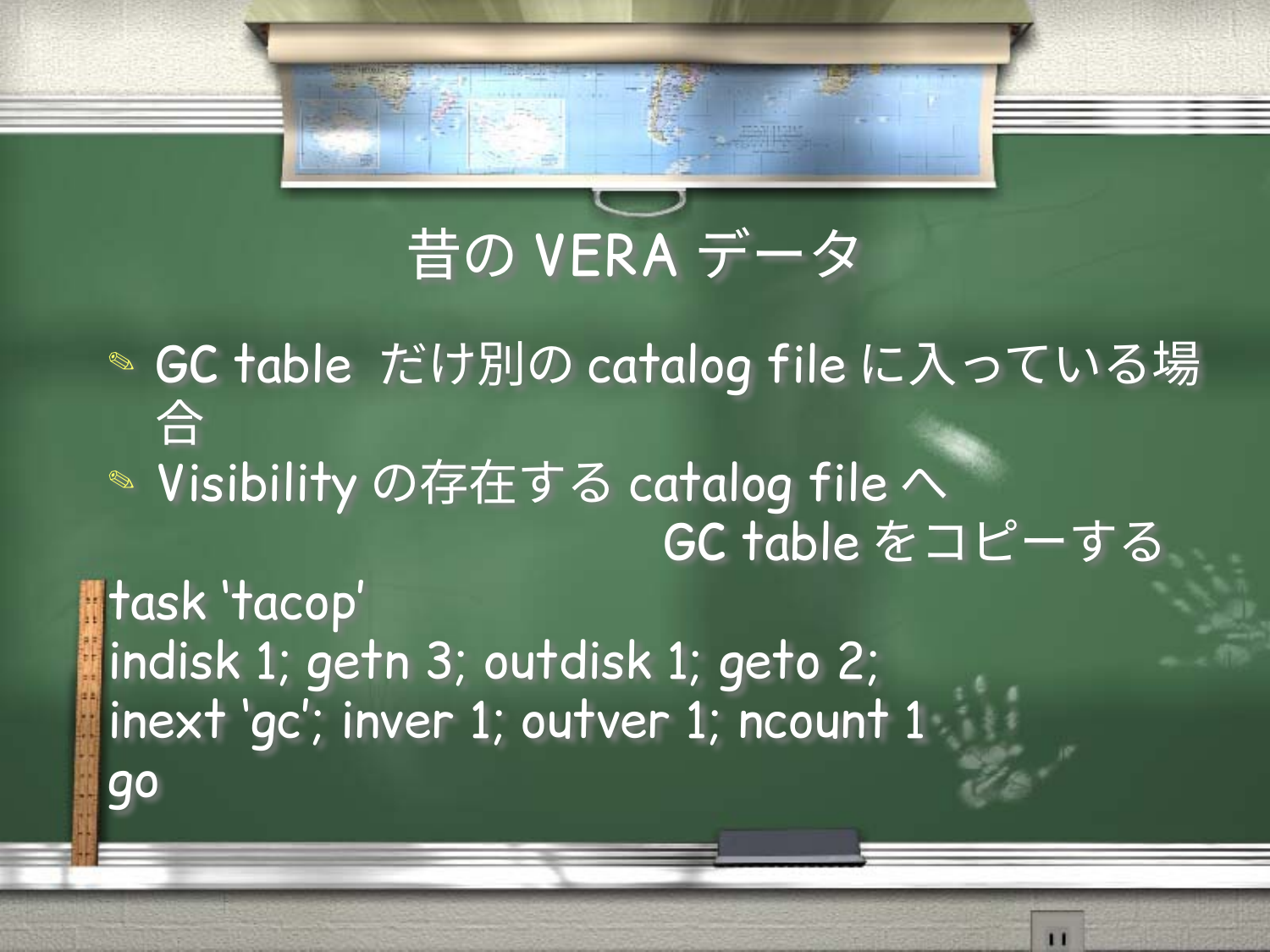

# 昔のVERAデータ
GC table だけ別のcatalog fileに入っている場合
Visibilityの存在するcatalog fileへ						GC tableをコピーする
task ‘tacop’
indisk 1; getn 3; outdisk 1; geto 2;
inext ‘gc’; inver 1; outver 1; ncount 1
go